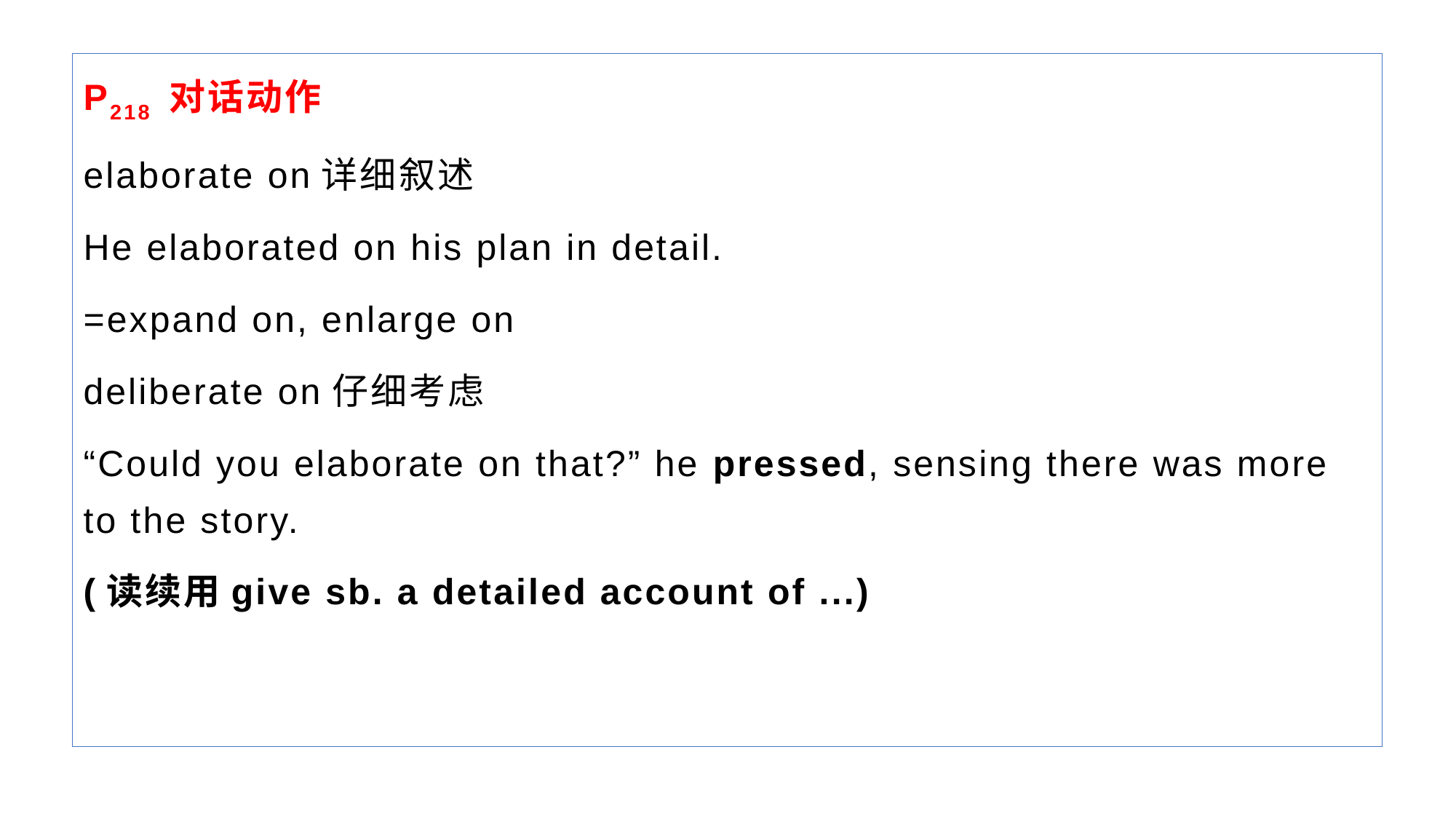

P218 对话动作
elaborate on详细叙述
He elaborated on his plan in detail.
=expand on, enlarge on
deliberate on仔细考虑
“Could you elaborate on that?” he pressed, sensing there was more to the story.
(读续用give sb. a detailed account of ...)